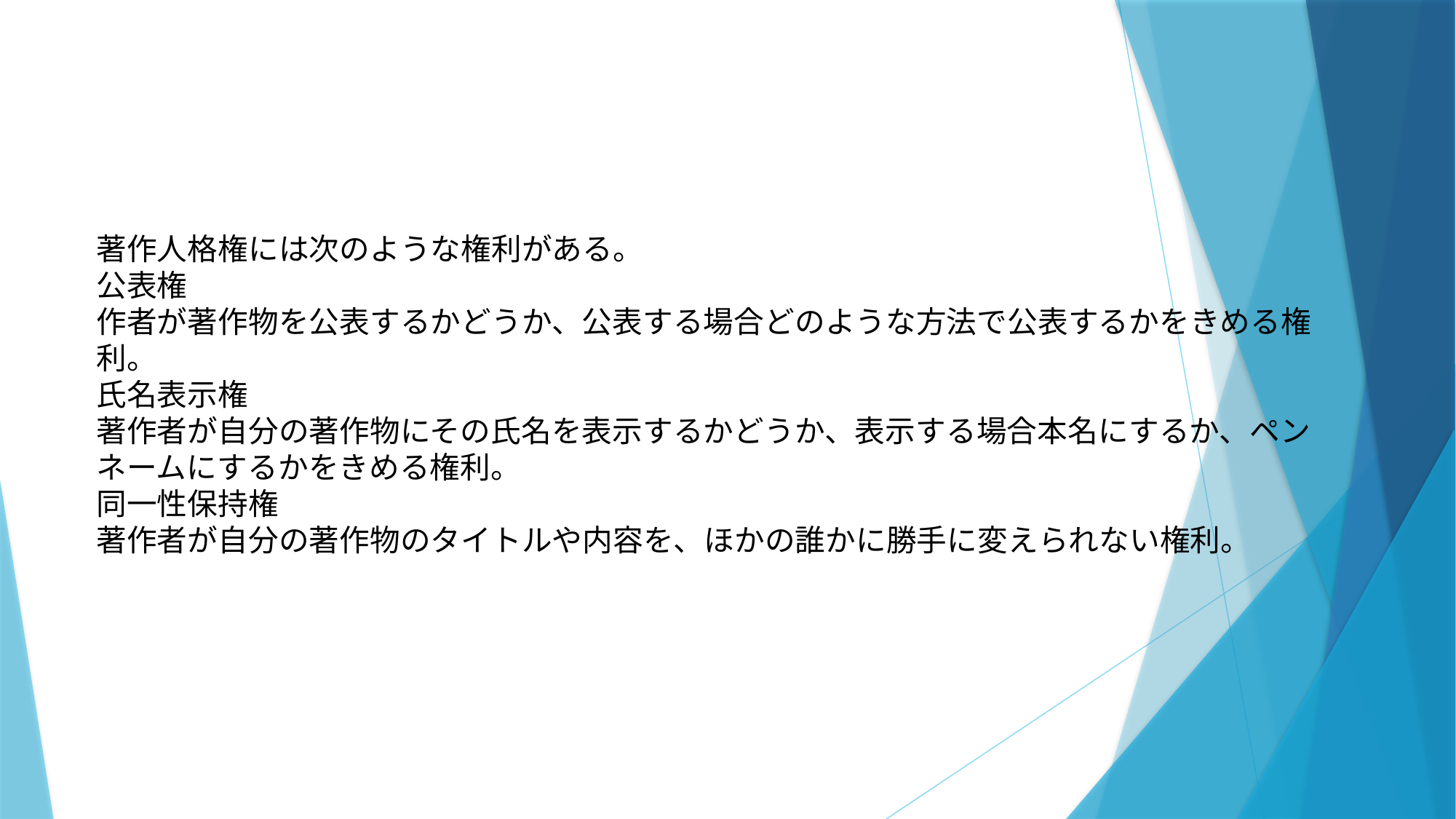

著作人格権には次のような権利がある。
公表権
作者が著作物を公表するかどうか、公表する場合どのような方法で公表するかをきめる権利。
氏名表示権
著作者が自分の著作物にその氏名を表示するかどうか、表示する場合本名にするか、ペンネームにするかをきめる権利。
同一性保持権
著作者が自分の著作物のタイトルや内容を、ほかの誰かに勝手に変えられない権利。